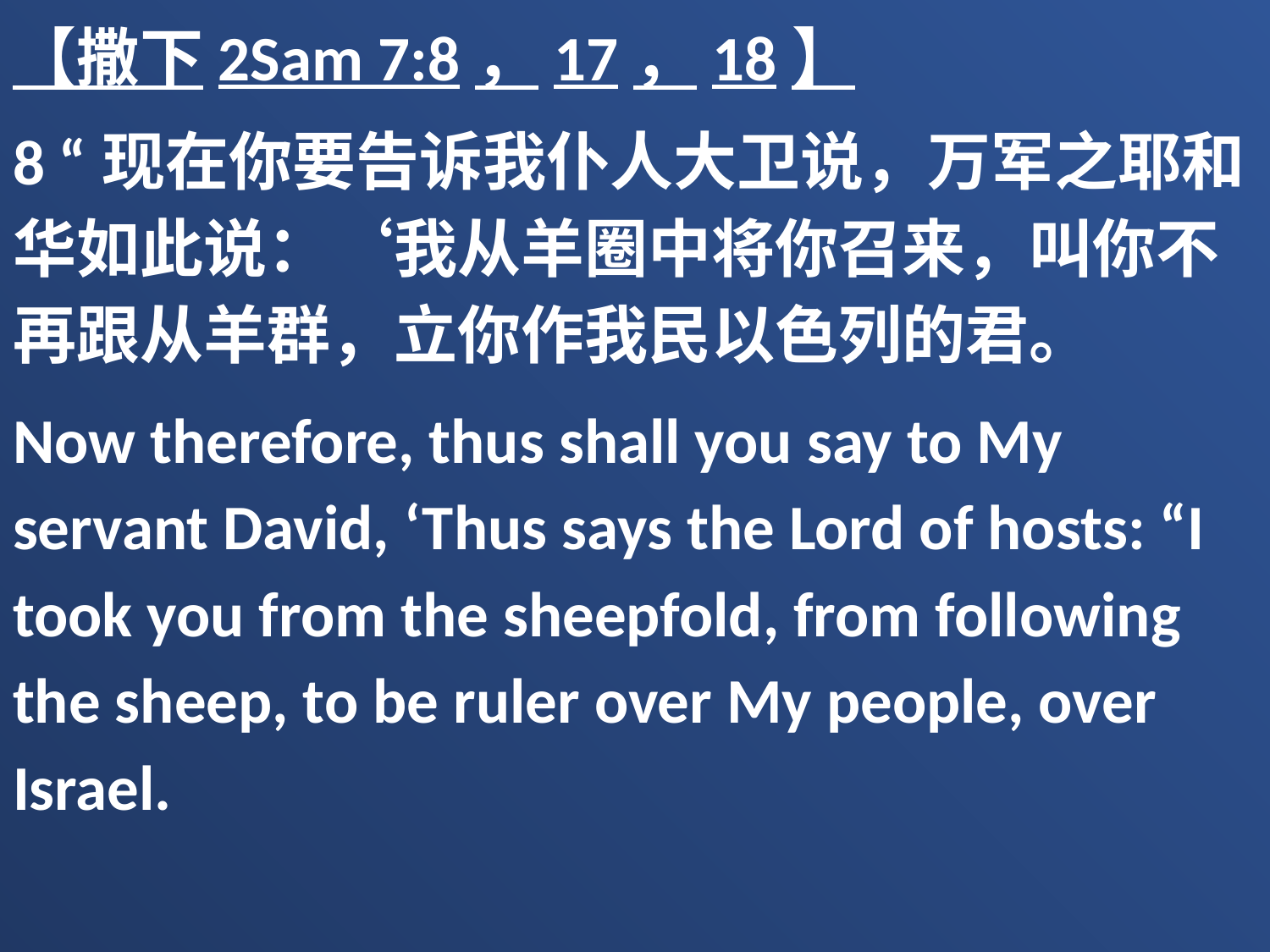

【撒下2Sam 7:8，17，18】
8 “现在你要告诉我仆人大卫说，万军之耶和华如此说：‘我从羊圈中将你召来，叫你不再跟从羊群，立你作我民以色列的君。
Now therefore, thus shall you say to My servant David, ‘Thus says the Lord of hosts: “I took you from the sheepfold, from following the sheep, to be ruler over My people, over Israel.